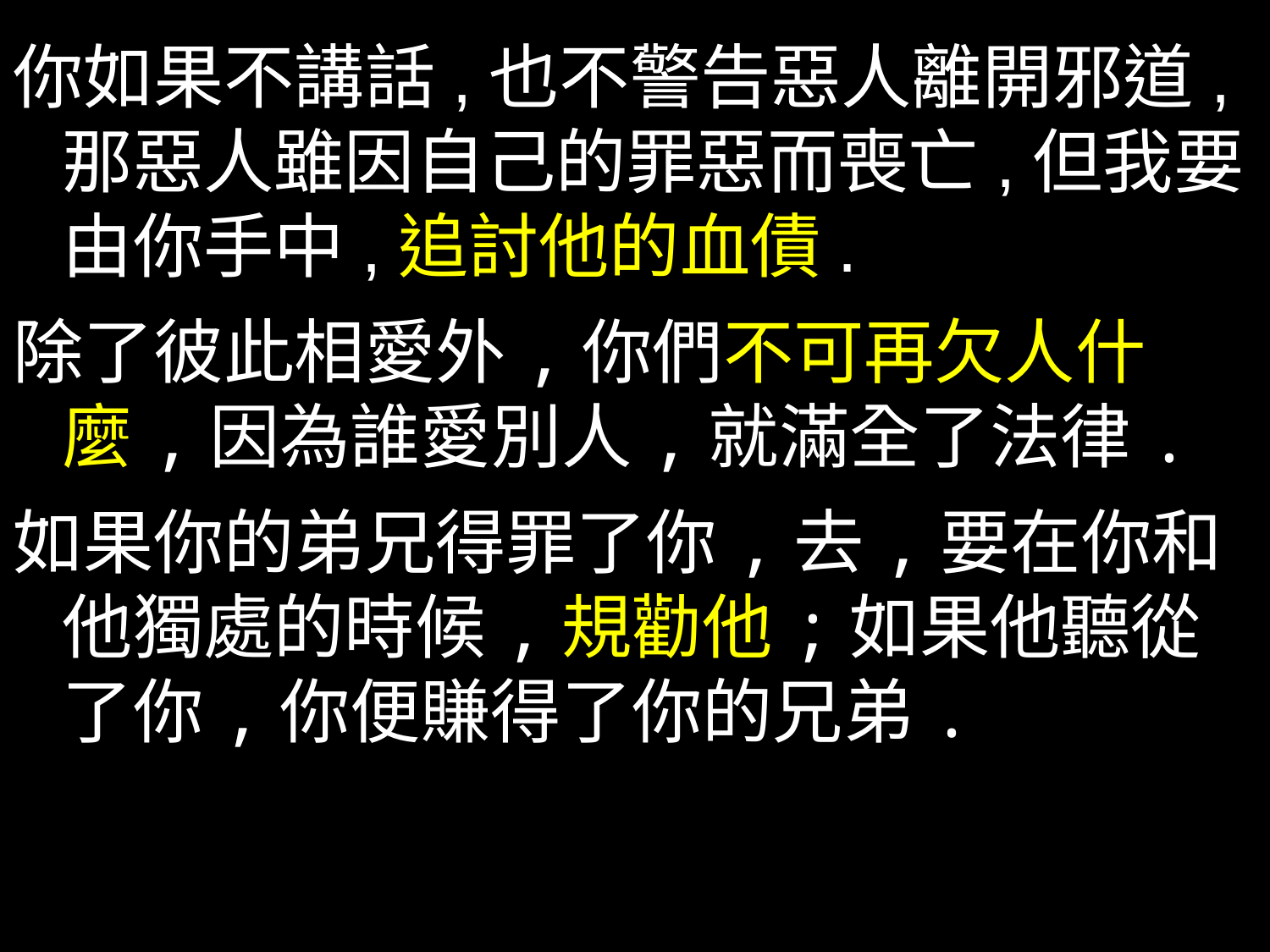

你如果不講話,也不警告惡人離開邪道,那惡人雖因自己的罪惡而喪亡,但我要由你手中,追討他的血債.
除了彼此相愛外,你們不可再欠人什麼,因為誰愛別人,就滿全了法律.
如果你的弟兄得罪了你,去,要在你和他獨處的時候,規勸他;如果他聽從了你,你便賺得了你的兄弟.